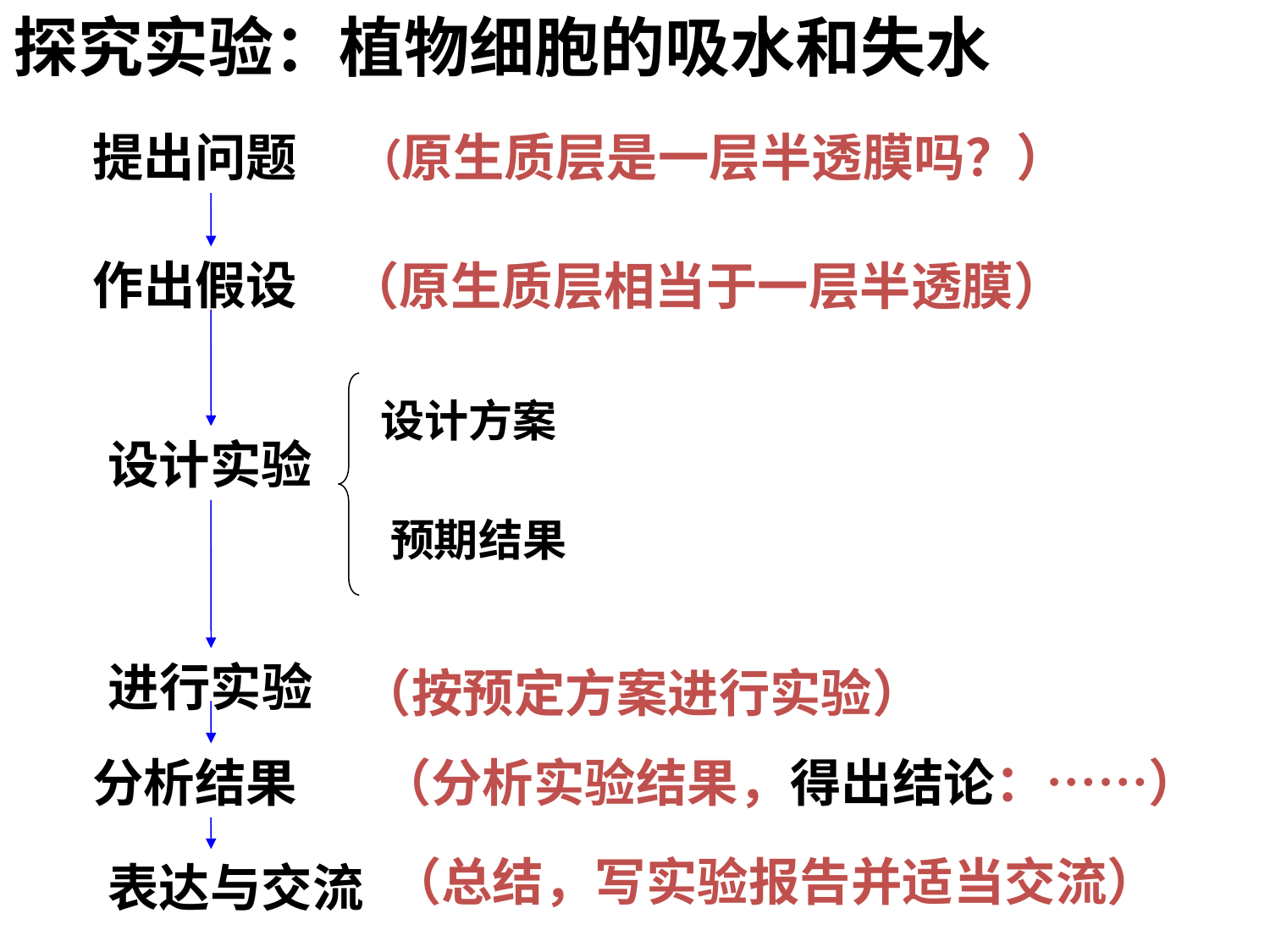

探究实验：植物细胞的吸水和失水
提出问题
（原生质层是一层半透膜吗？）

作出假设
（原生质层相当于一层半透膜）

设计方案
设计实验

预期结果
进行实验
（按预定方案进行实验）

分析结果
（分析实验结果，得出结论：……）

（总结，写实验报告并适当交流）
表达与交流